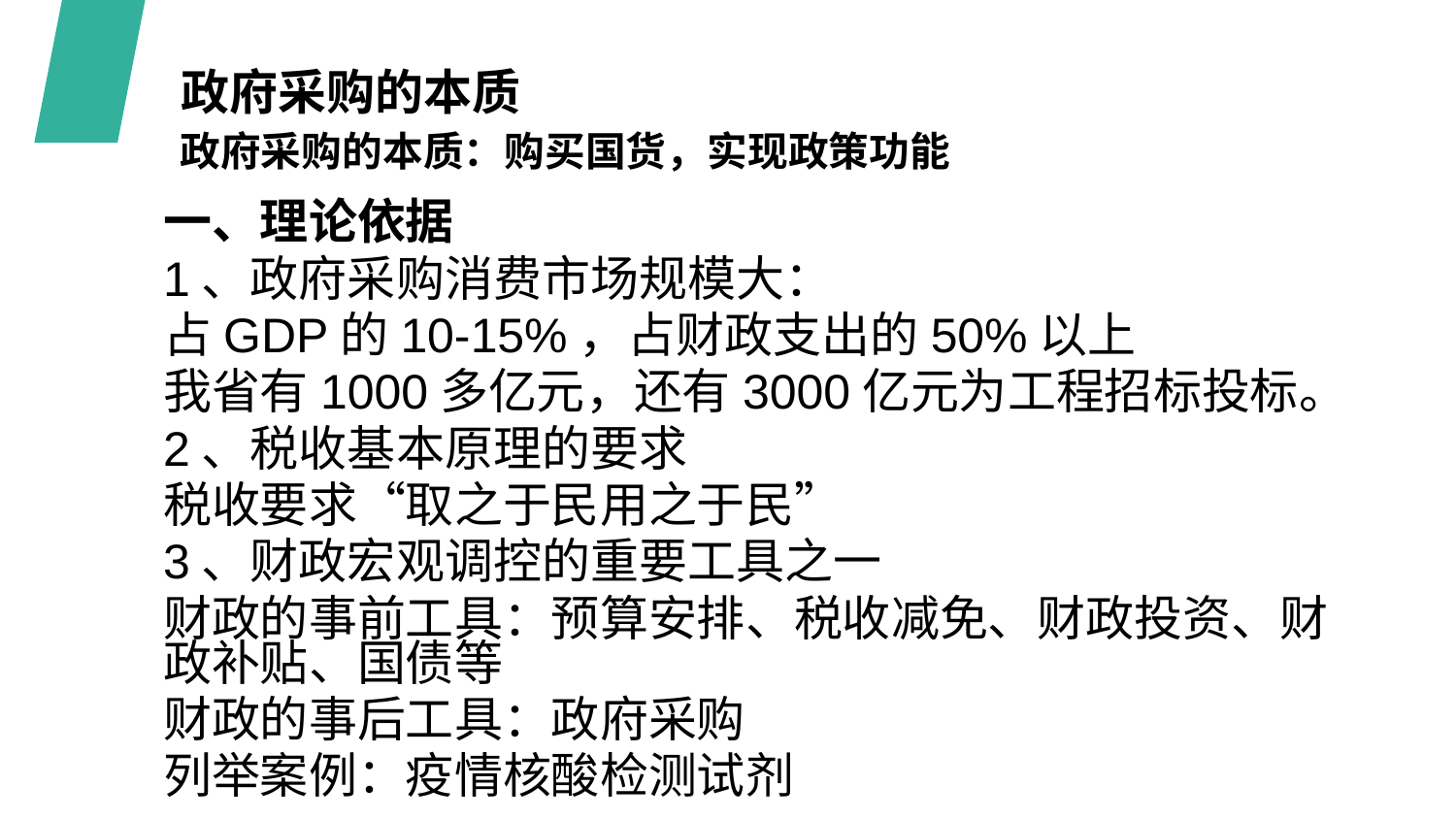

政府采购的本质
政府采购的本质：购买国货，实现政策功能
一、理论依据
1、政府采购消费市场规模大：
占GDP的10-15%，占财政支出的50%以上
我省有1000多亿元，还有3000亿元为工程招标投标。
2、税收基本原理的要求
税收要求“取之于民用之于民”
3、财政宏观调控的重要工具之一
财政的事前工具：预算安排、税收减免、财政投资、财政补贴、国债等
财政的事后工具：政府采购
列举案例：疫情核酸检测试剂